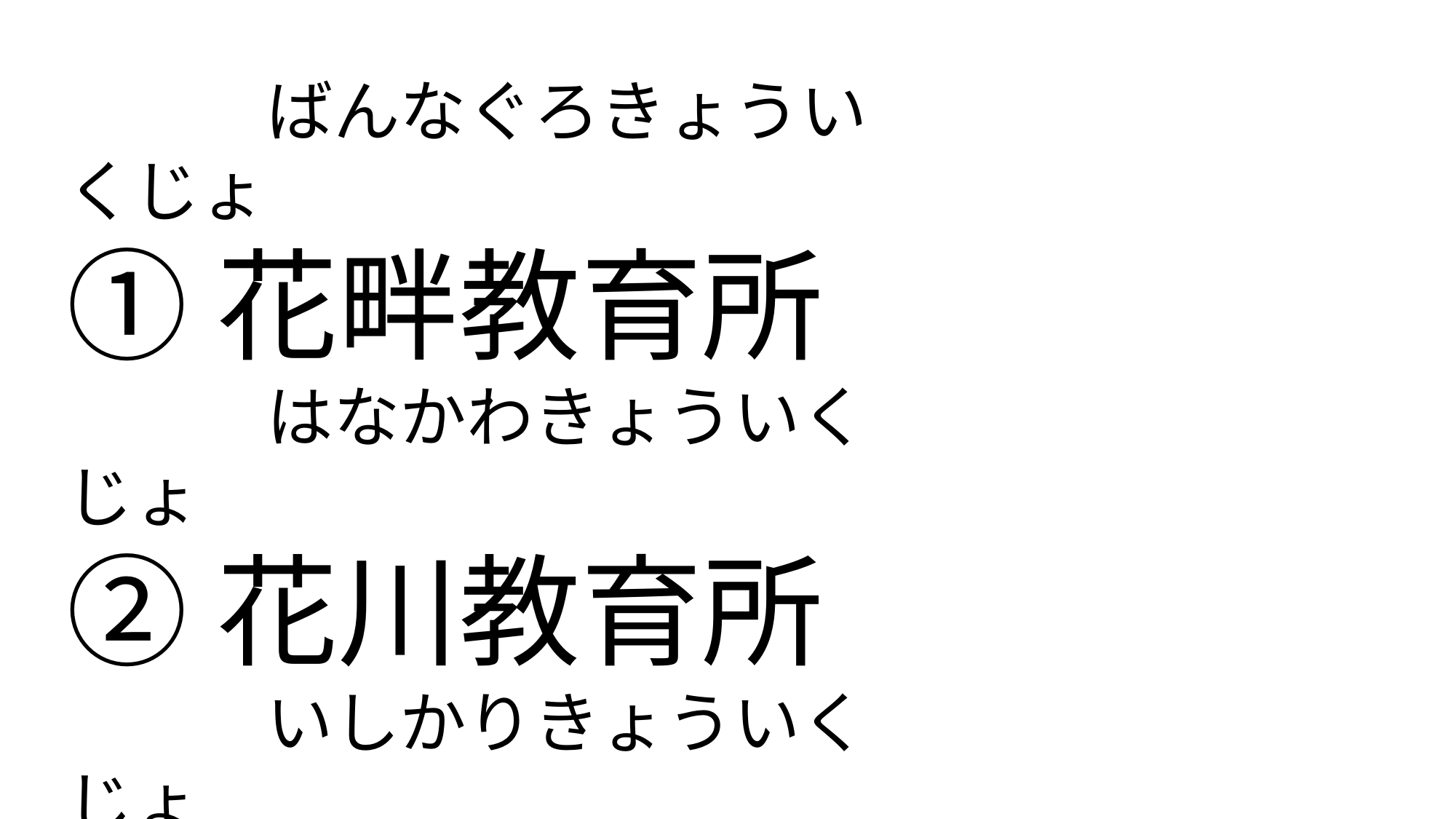

ばんなぐろきょういくじょ
①花畔教育所
　　　はなかわきょういくじょ
②花川教育所
　　　いしかりきょういくじょ
③石狩教育所